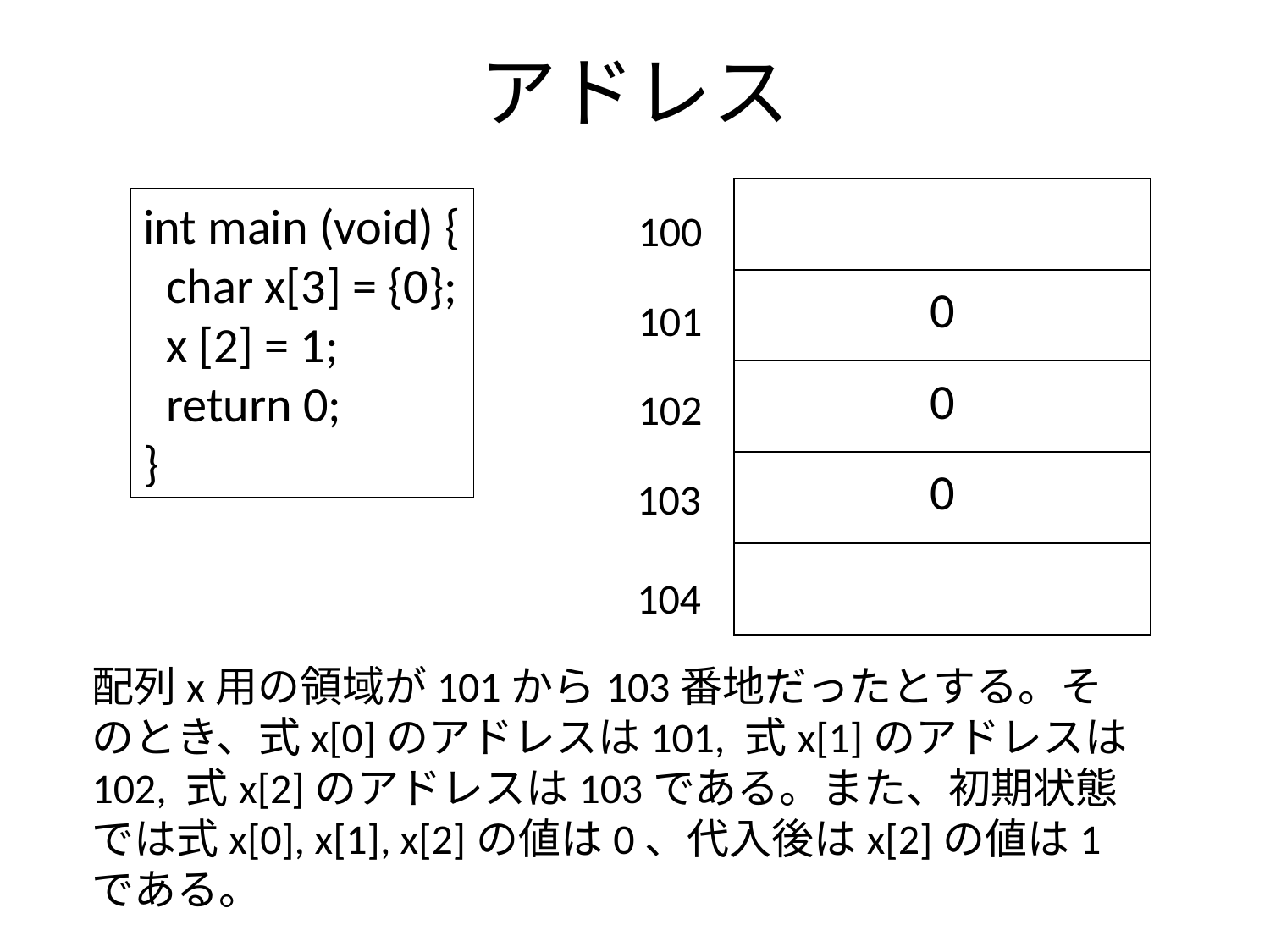

# アドレス
|  |
| --- |
| 0 |
| 0 |
| 0 |
|  |
int main (void) {
  char x[3] = {0};
  x [2] = 1;
  return 0;
}
100
101
102
103
104
配列x用の領域が101から103番地だったとする。そのとき、式x[0]のアドレスは101, 式x[1]のアドレスは102, 式x[2]のアドレスは103である。また、初期状態では式x[0], x[1], x[2]の値は0、代入後はx[2]の値は1である。